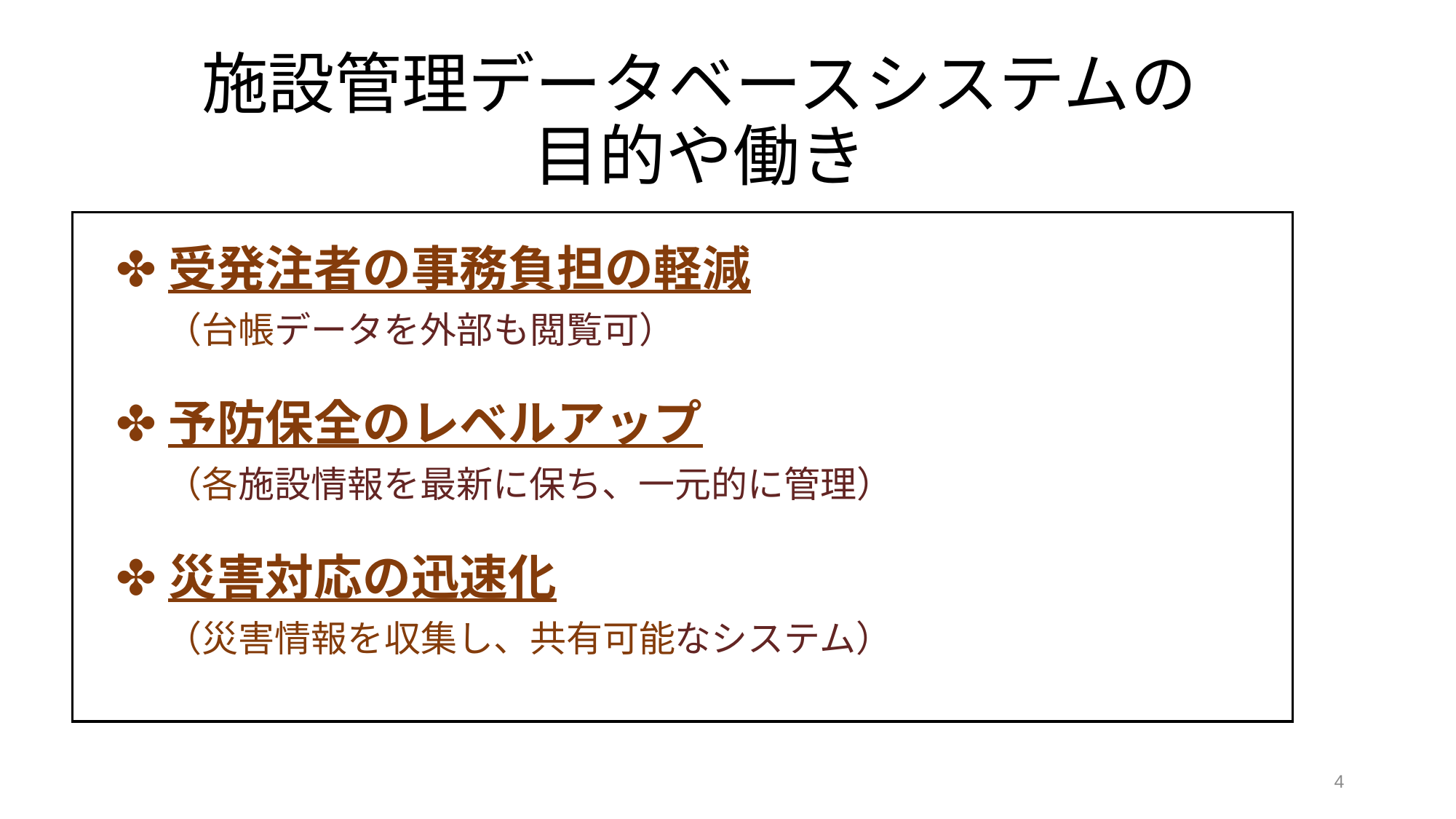

# 施設管理データベースシステムの 目的や働き

✤受発注者の事務負担の軽減
     （台帳データを外部も閲覧可）

✤予防保全のレベルアップ
     （各施設情報を最新に保ち、一元的に管理）

✤災害対応の迅速化
     （災害情報を収集し、共有可能なシステム）
4